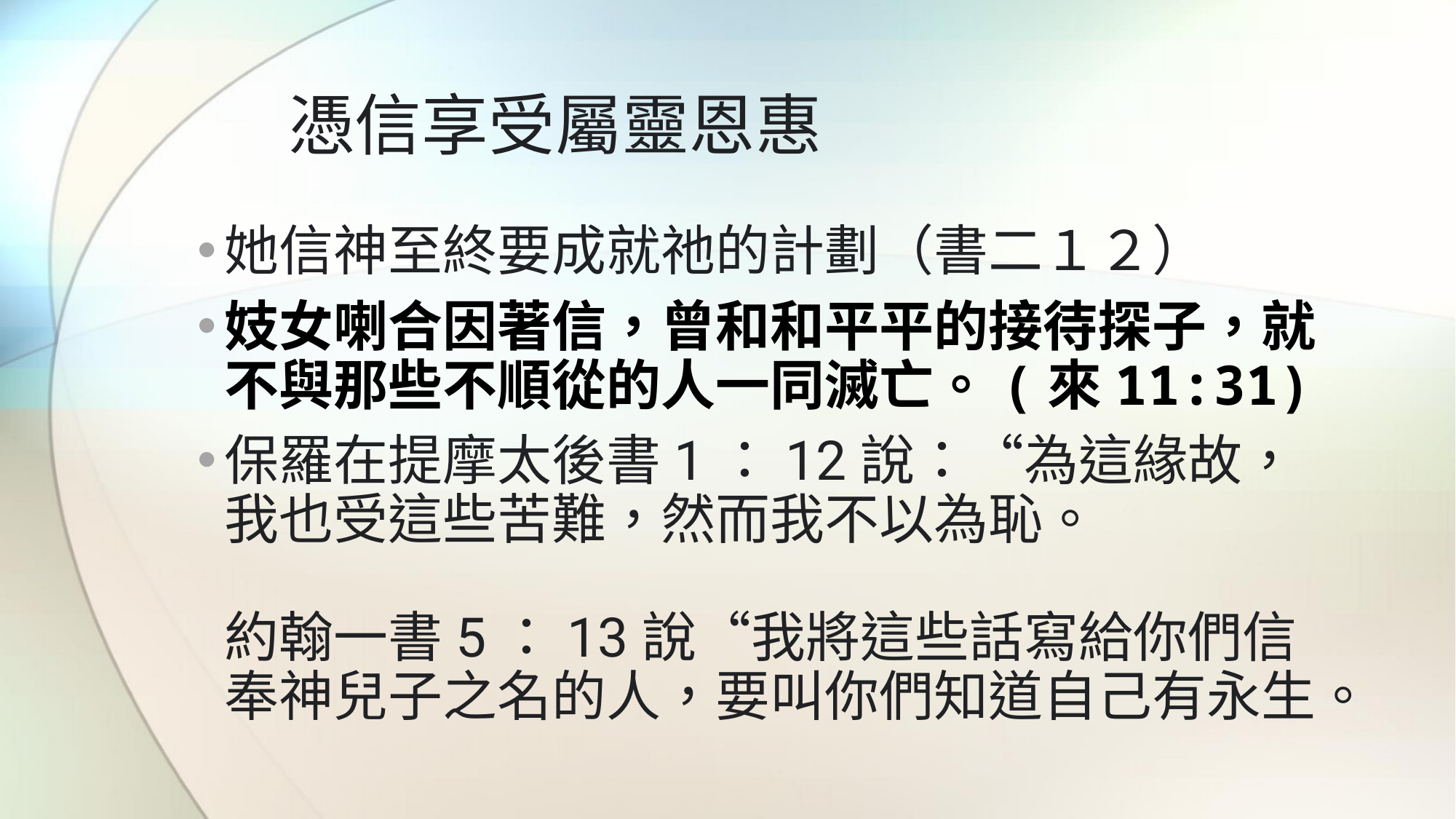

# 憑信享受屬靈恩惠
她信神至終要成就祂的計劃（書二１２）
妓女喇合因著信，曾和和平平的接待探子，就不與那些不順從的人一同滅亡。(來11:31)
保羅在提摩太後書1：12說：“為這緣故，我也受這些苦難，然而我不以為恥。
約翰一書5：13說“我將這些話寫給你們信奉神兒子之名的人，要叫你們知道自己有永生。